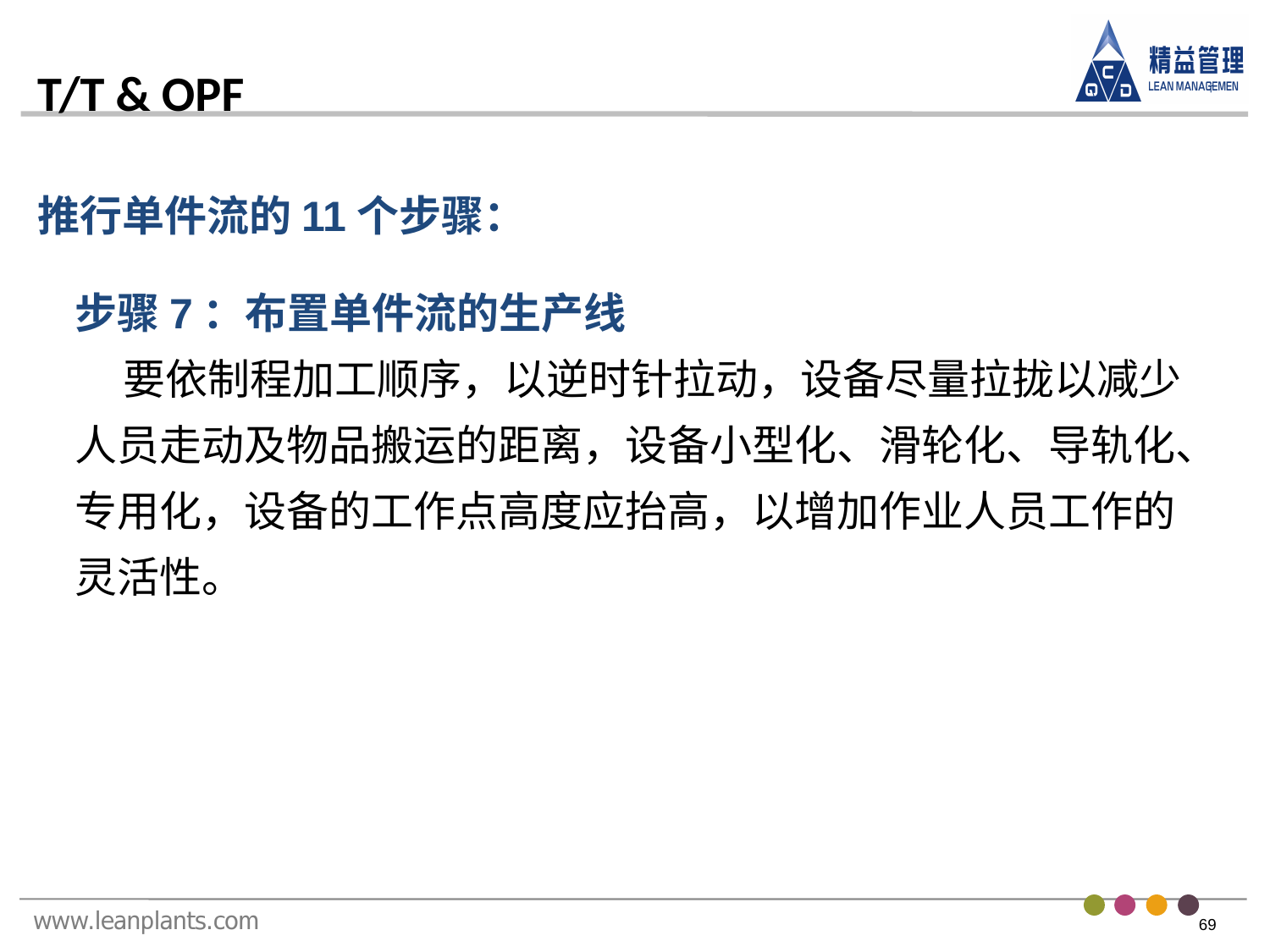

推行单件流的11个步骤：
步骤7：布置单件流的生产线
    要依制程加工顺序，以逆时针拉动，设备尽量拉拢以减少人员走动及物品搬运的距离，设备小型化、滑轮化、导轨化、专用化，设备的工作点高度应抬高，以增加作业人员工作的灵活性。